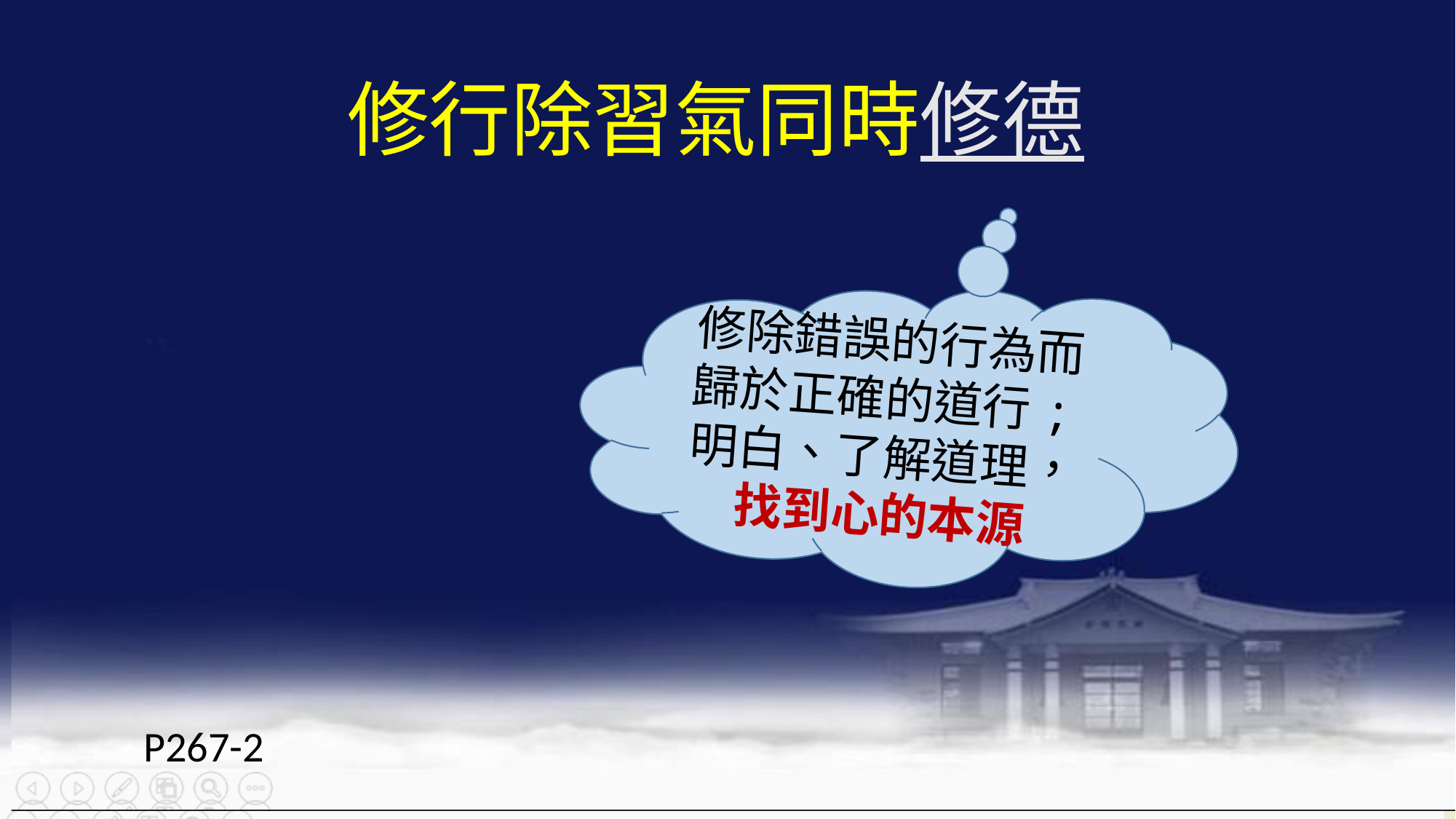

# 修行除習氣同時修德
修除錯誤的行為而歸於正確的道行;明白、了解道理，找到心的本源
P267-2